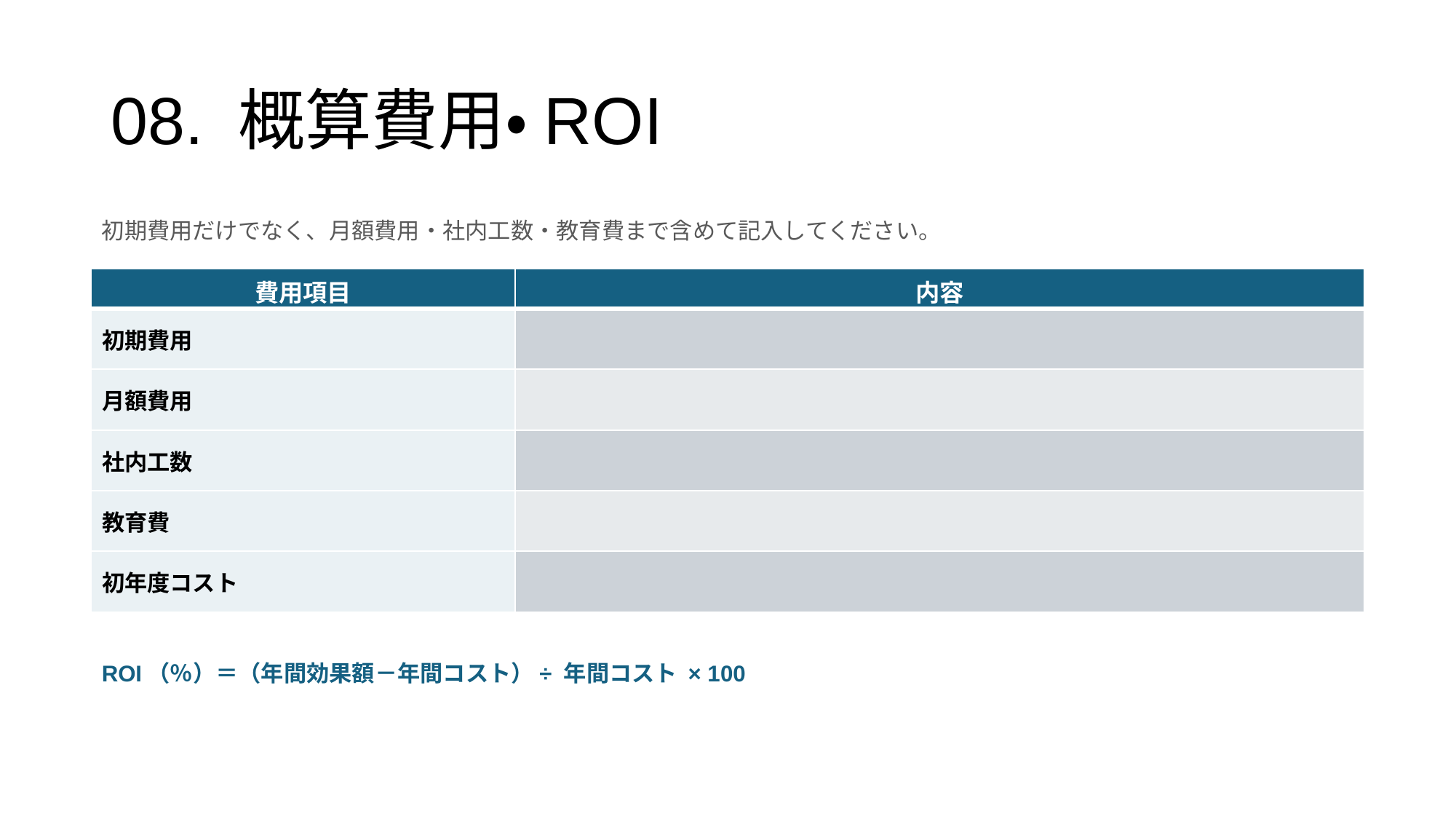

# 08. 概算費用・ROI
初期費用だけでなく、月額費用・社内工数・教育費まで含めて記入してください。
| 費用項目 | 内容 |
| --- | --- |
| 初期費用 |  |
| 月額費用 |  |
| 社内工数 |  |
| 教育費 |  |
| 初年度コスト |  |
ROI（％）＝（年間効果額－年間コスト）÷ 年間コスト × 100